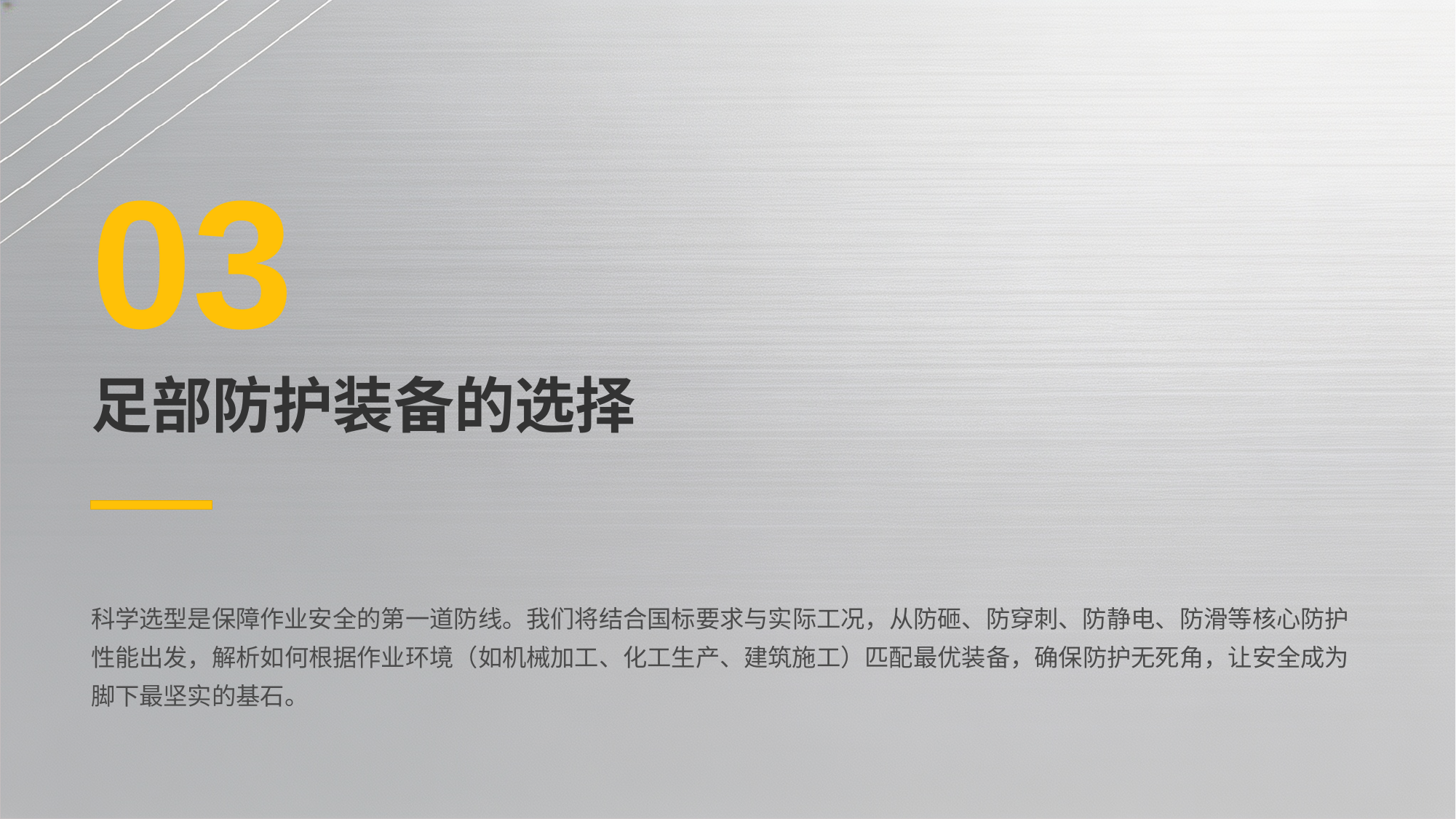

03
足部防护装备的选择

科学选型是保障作业安全的第一道防线。我们将结合国标要求与实际工况，从防砸、防穿刺、防静电、防滑等核心防护性能出发，解析如何根据作业环境（如机械加工、化工生产、建筑施工）匹配最优装备，确保防护无死角，让安全成为脚下最坚实的基石。